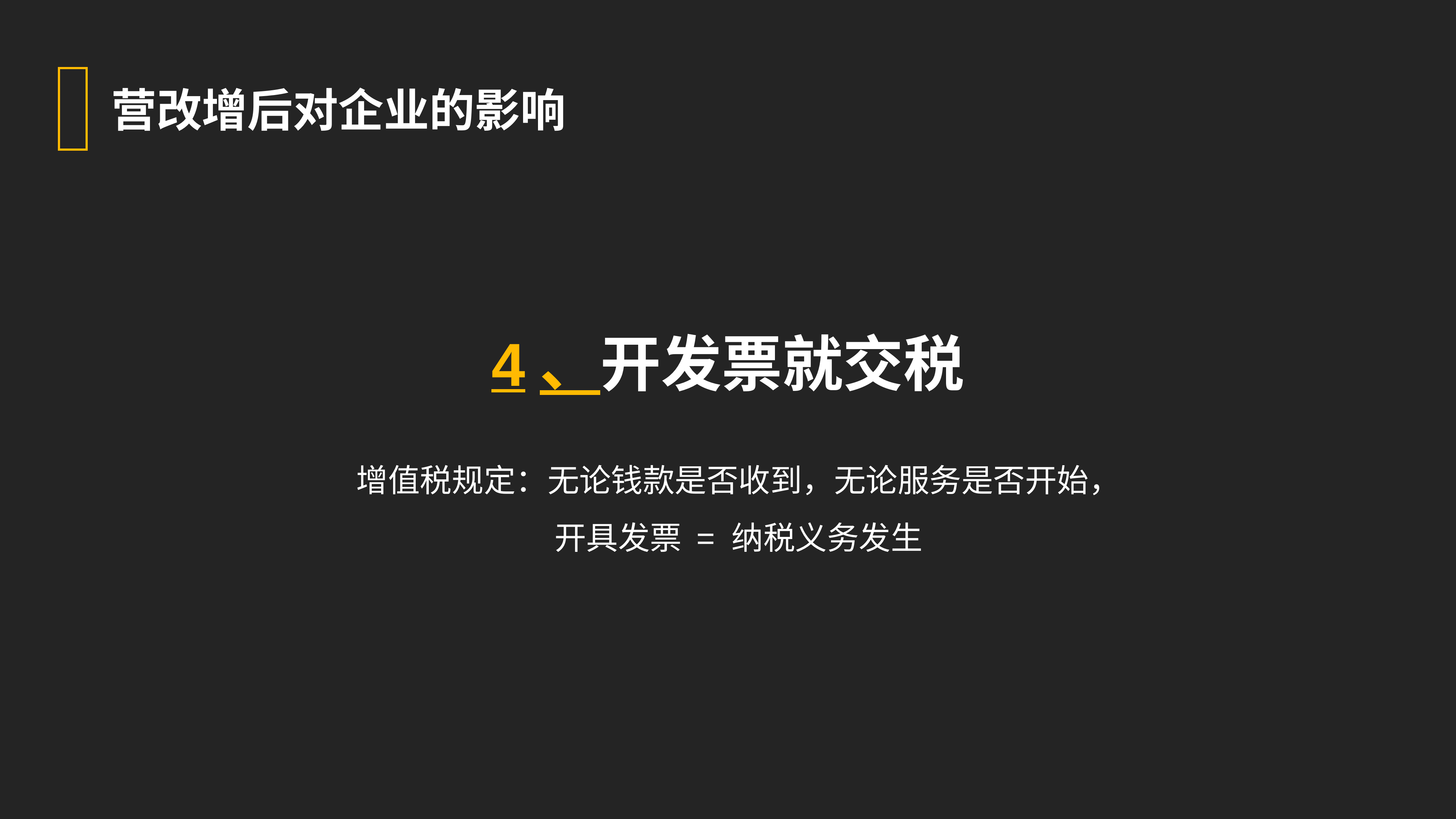

营改增后对企业的影响
4、开发票就交税
增值税规定：无论钱款是否收到，无论服务是否开始，
开具发票 = 纳税义务发生